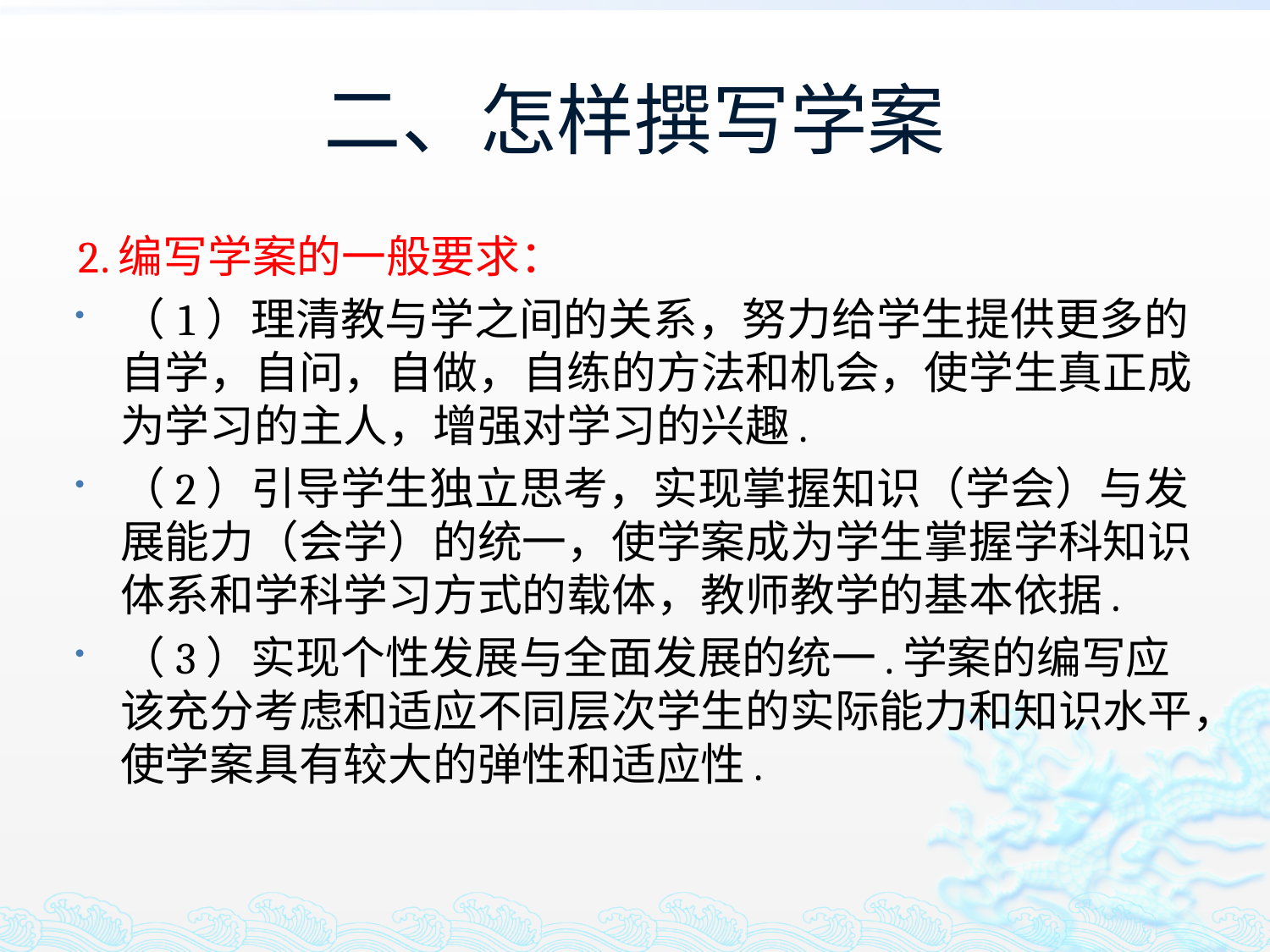

# 二、怎样撰写学案
2.编写学案的一般要求：
（1）理清教与学之间的关系，努力给学生提供更多的自学，自问，自做，自练的方法和机会，使学生真正成为学习的主人，增强对学习的兴趣.
（2）引导学生独立思考，实现掌握知识（学会）与发展能力（会学）的统一，使学案成为学生掌握学科知识体系和学科学习方式的载体，教师教学的基本依据.
（3）实现个性发展与全面发展的统一.学案的编写应该充分考虑和适应不同层次学生的实际能力和知识水平，使学案具有较大的弹性和适应性.